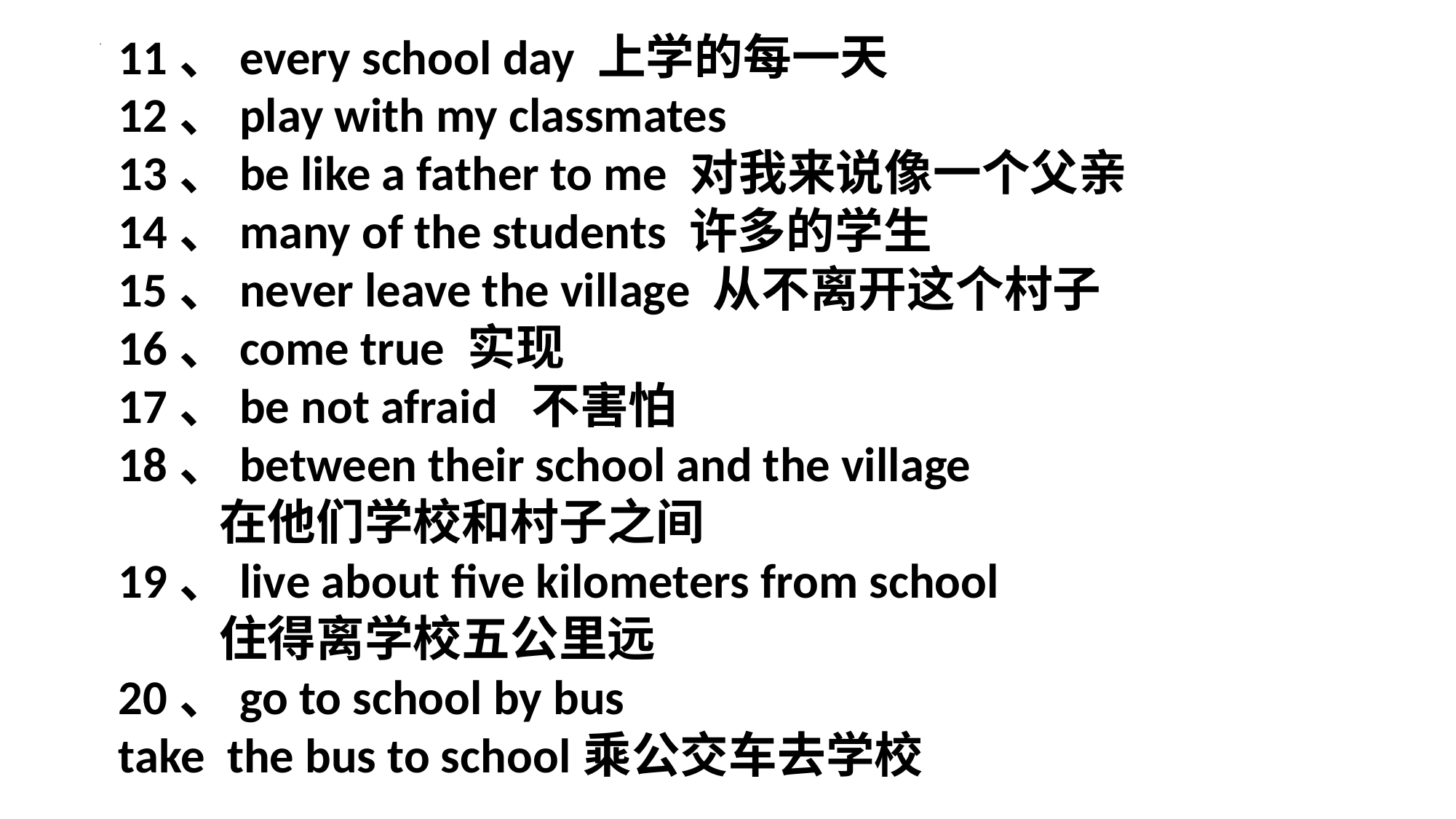

11、every school day 上学的每一天
12、play with my classmates
13、be like a father to me 对我来说像一个父亲
14、many of the students 许多的学生
15、never leave the village 从不离开这个村子
16、come true 实现
17、be not afraid  不害怕
18、between their school and the village
        在他们学校和村子之间
19、live about five kilometers from school
        住得离学校五公里远
20、go to school by bus
take  the bus to school乘公交车去学校